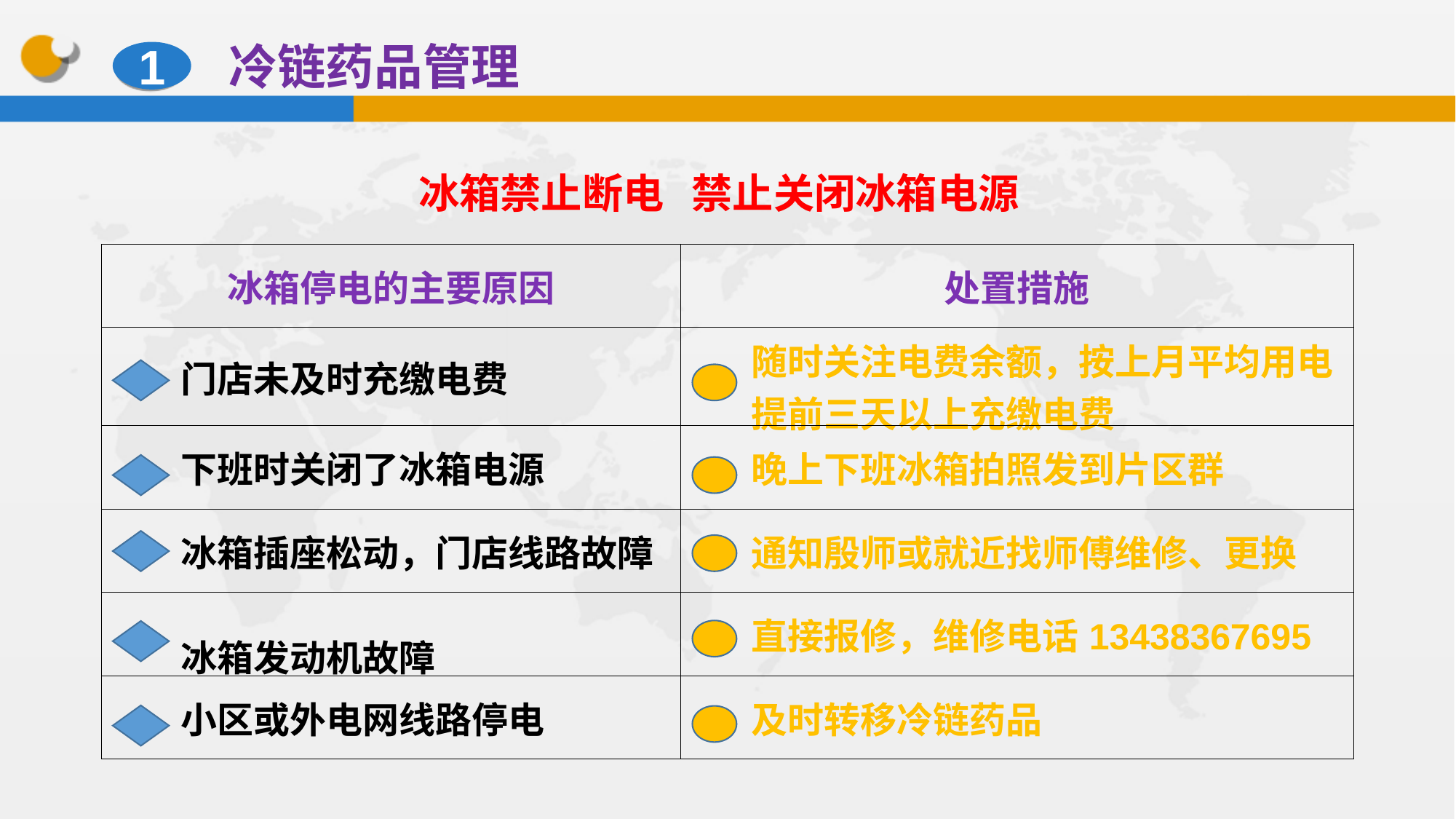

冷链药品管理
1
冰箱禁止断电   禁止关闭冰箱电源
| 冰箱停电的主要原因 | 处置措施 |
| --- | --- |
| 门店未及时充缴电费 | 随时关注电费余额，按上月平均用电 提前三天以上充缴电费 |
| 下班时关闭了冰箱电源 | 晚上下班冰箱拍照发到片区群 |
| 冰箱插座松动，门店线路故障 | 通知殷师或就近找师傅维修、更换 |
| 冰箱发动机故障 | 直接报修，维修电话13438367695 |
| 小区或外电网线路停电 | 及时转移冷链药品 |

34%